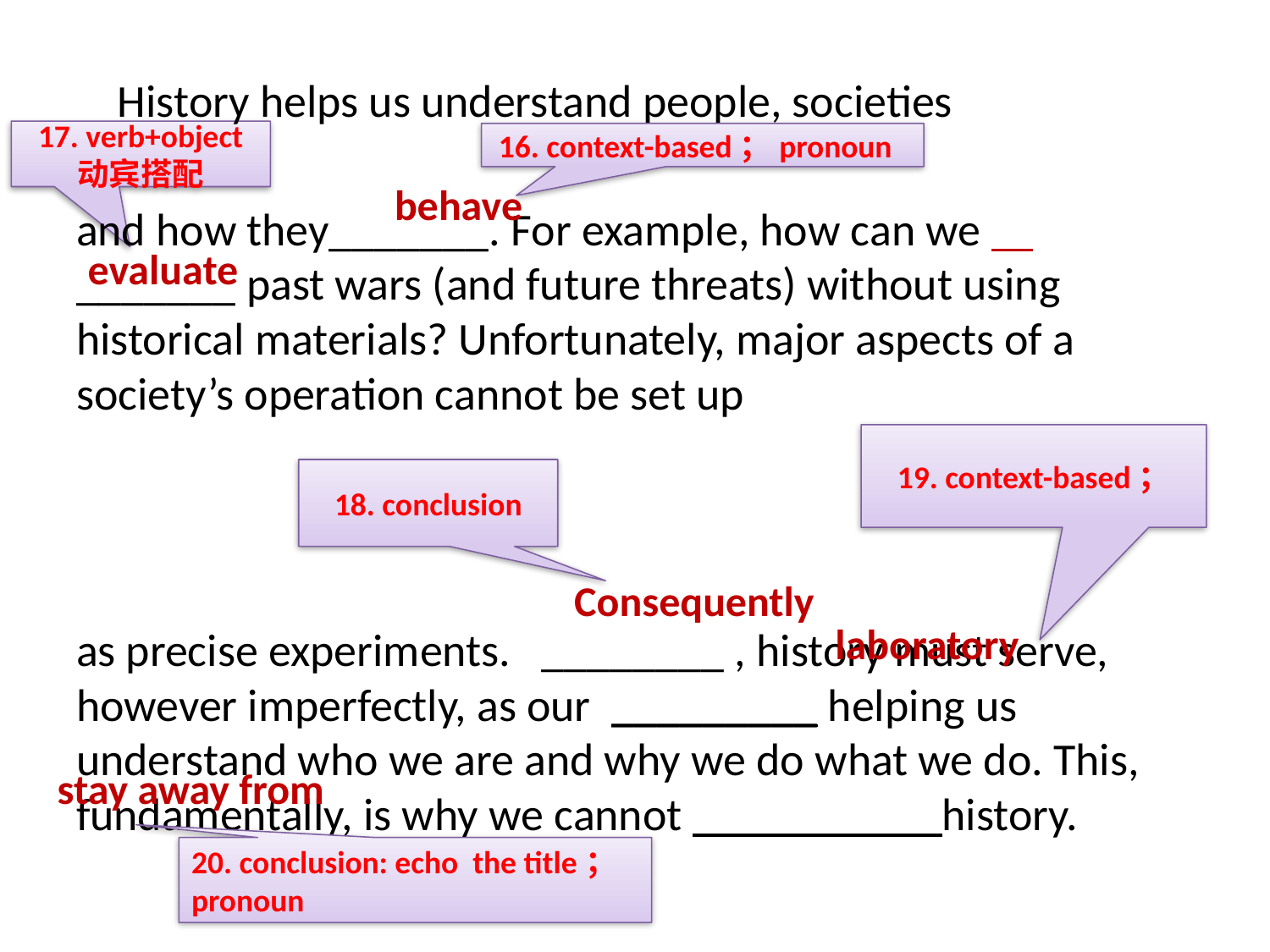

History helps us understand people, societies

and how they_______. For example, how can we      _______ past wars (and future threats) without using historical materials? Unfortunately, major aspects of a society’s operation cannot be set up

as precise experiments.   ________ , history must serve, however imperfectly, as our  _________ helping us understand who we are and why we do what we do. This, fundamentally, is why we cannot  __________ history.

17. verb+object
 动宾搭配
16. context-based；pronoun
 behave
evaluate
19. context-based；
18. conclusion
Consequently
laboratory
stay away from
20. conclusion: echo  the title；pronoun